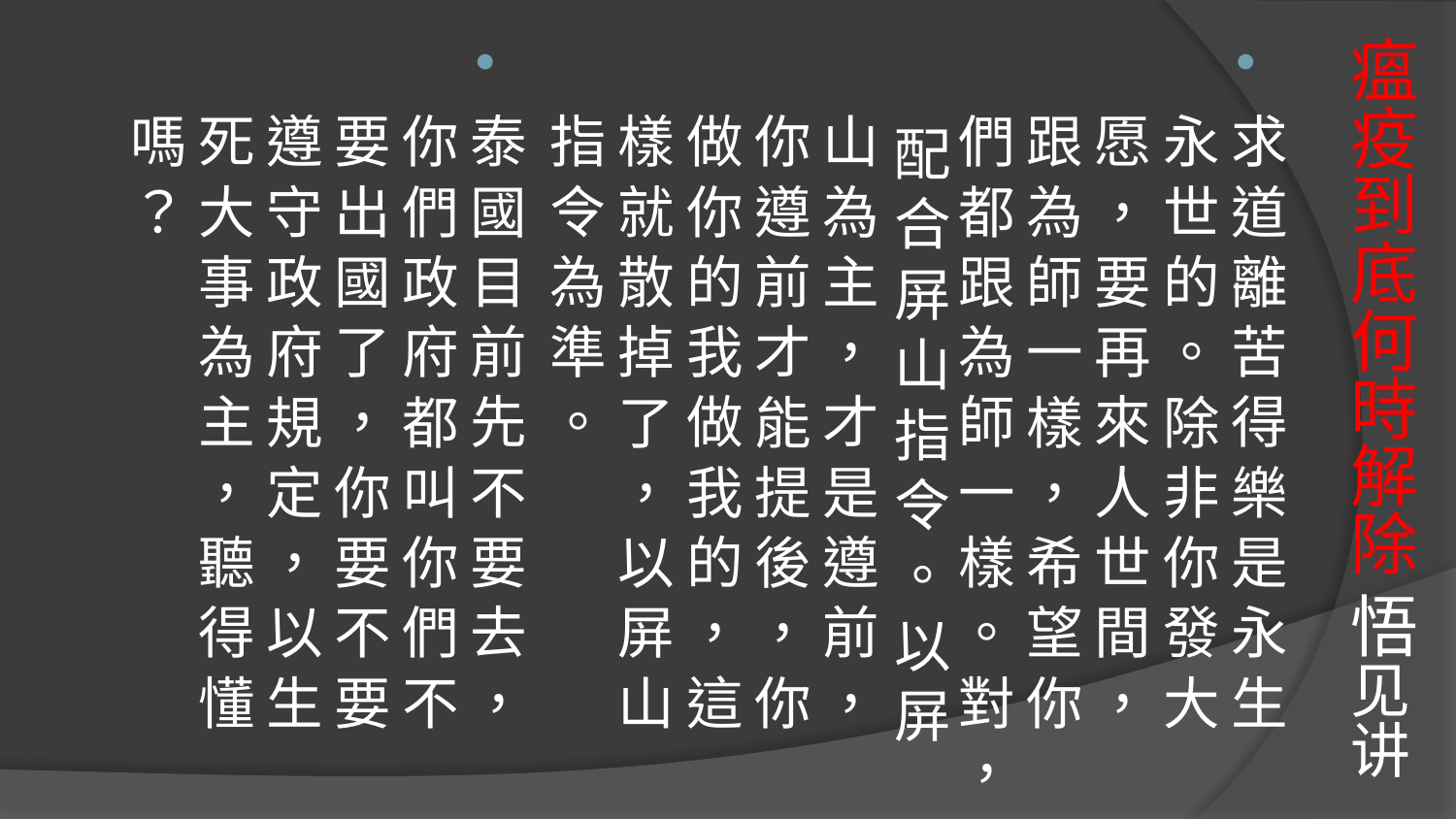

# 瘟疫到底何時解除 悟见讲
求 道 離 苦 得 樂 是 永 生 永 世 的 。 除 非 你 發 大 愿 ， 要 再 來 人 世 間 ， 跟 為 師 一 樣 ， 希 望 你 們 都 跟 為 師 一 樣 。 對 ， 配 合 屏 山 指 令 。 以 屏 山 為 主 ， 才 是 遵 前 ， 你 遵 前 才 能 提 後 ， 你 做 你 的 我 做 我 的 ， 這 樣 就 散 掉 了 ， 以 屏 山 指 令 為 準 。
泰 國 目 前 先 不 要 去 ， 你 們 政 府 都 叫 你 們 不 要 出 國 了 ， 你 要 不 要 遵 守 政 府 規 定 ， 以 生 死 大 事 為 主 ， 聽 得 懂 嗎 ？